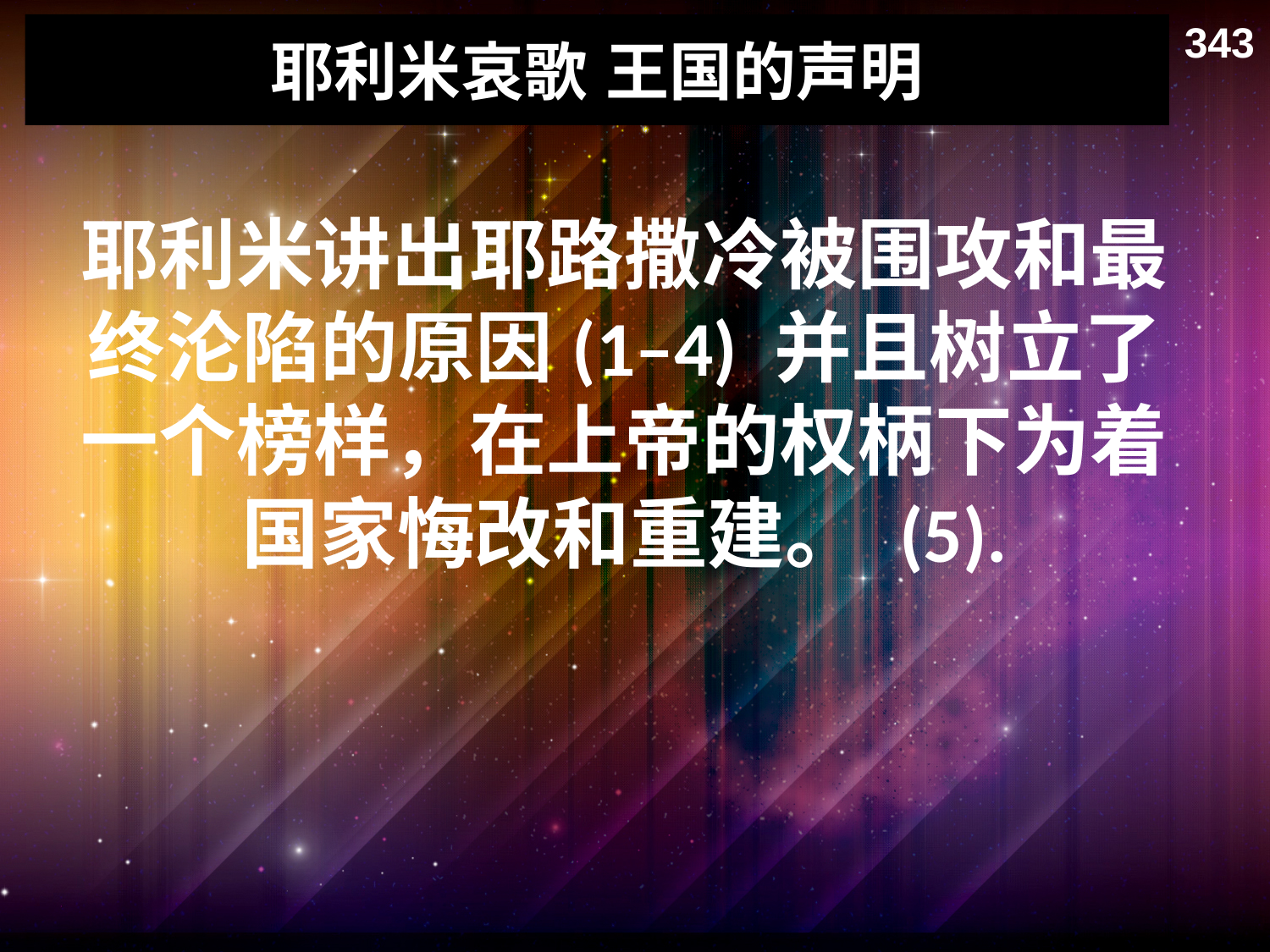

343
# 耶利米哀歌 王国的声明
耶利米讲出耶路撒冷被围攻和最终沦陷的原因(1–4) 并且树立了一个榜样，在上帝的权柄下为着国家悔改和重建。 (5).